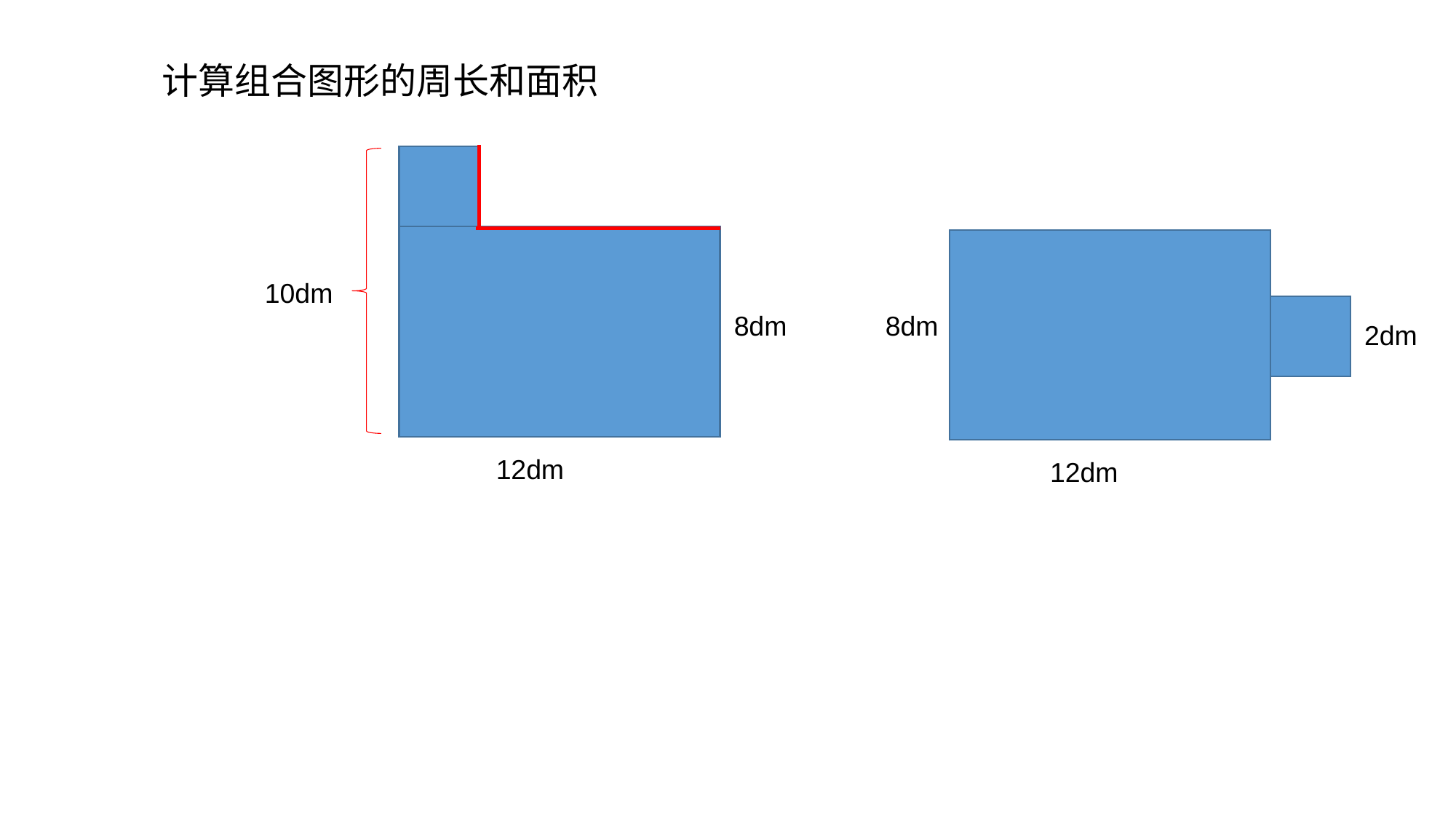

计算组合图形的周长和面积

10dm
8dm
8dm
2dm
12dm
12dm